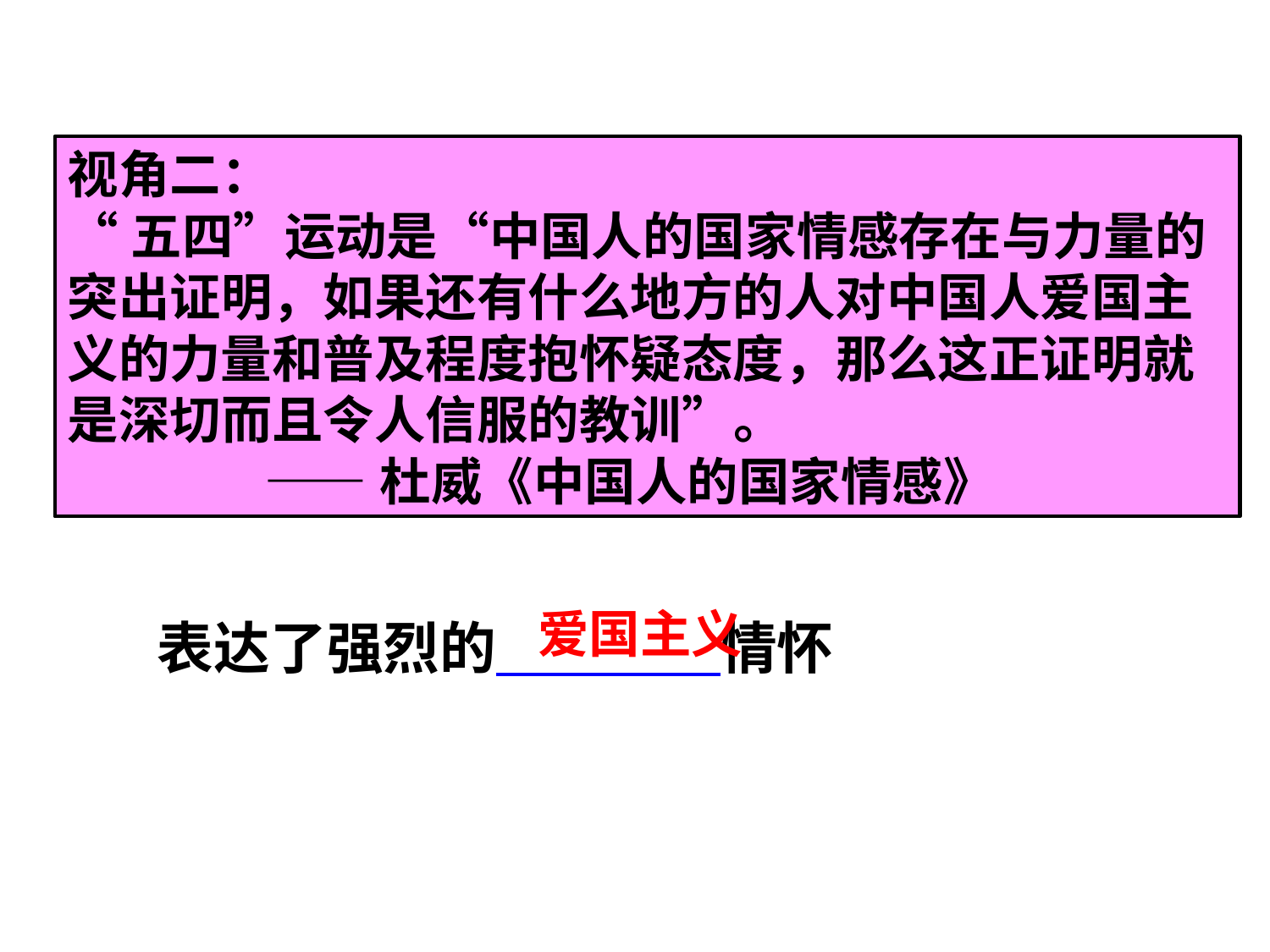

视角二：
“五四”运动是“中国人的国家情感存在与力量的突出证明，如果还有什么地方的人对中国人爱国主义的力量和普及程度抱怀疑态度，那么这正证明就是深切而且令人信服的教训”。
                 ——杜威《中国人的国家情感》
爱国主义
表达了强烈的                    情怀